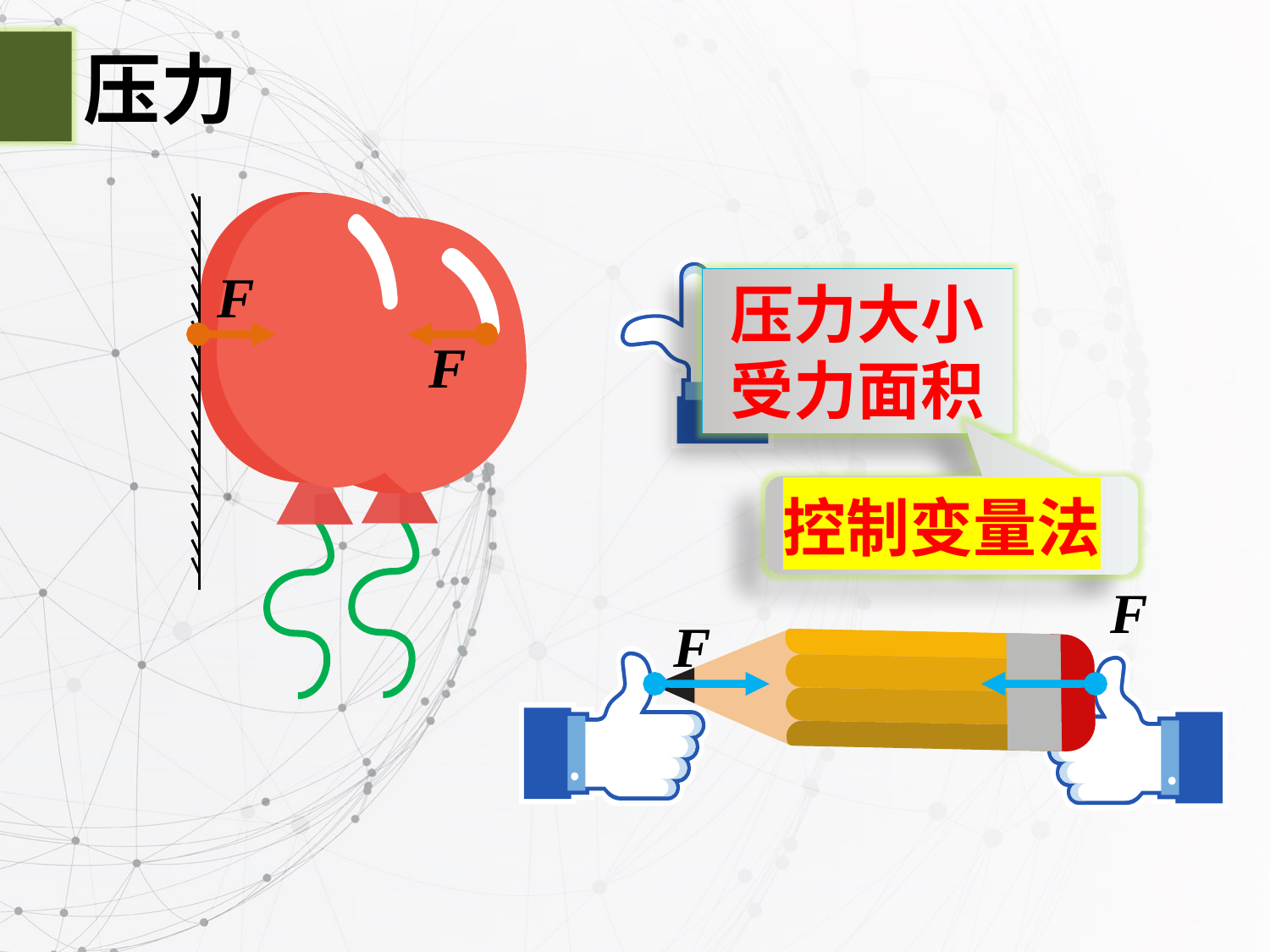

压力

F
压力大小
受力面积

F

控制变量法

F
F